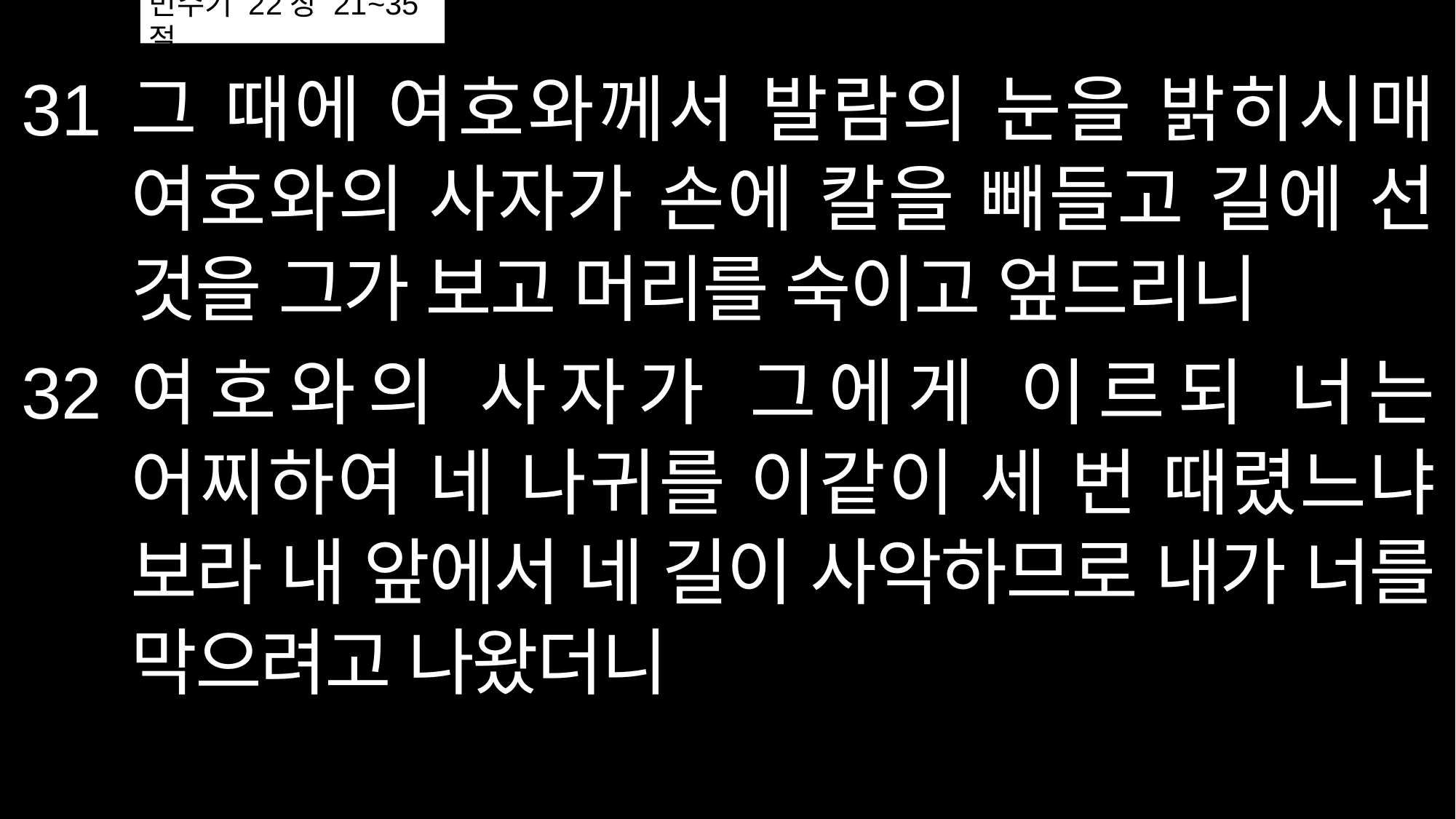

# 민수기 22장 21~35절
그 때에 여호와께서 발람의 눈을 밝히시매 여호와의 사자가 손에 칼을 빼들고 길에 선 것을 그가 보고 머리를 숙이고 엎드리니
여호와의 사자가 그에게 이르되 너는 어찌하여 네 나귀를 이같이 세 번 때렸느냐 보라 내 앞에서 네 길이 사악하므로 내가 너를 막으려고 나왔더니